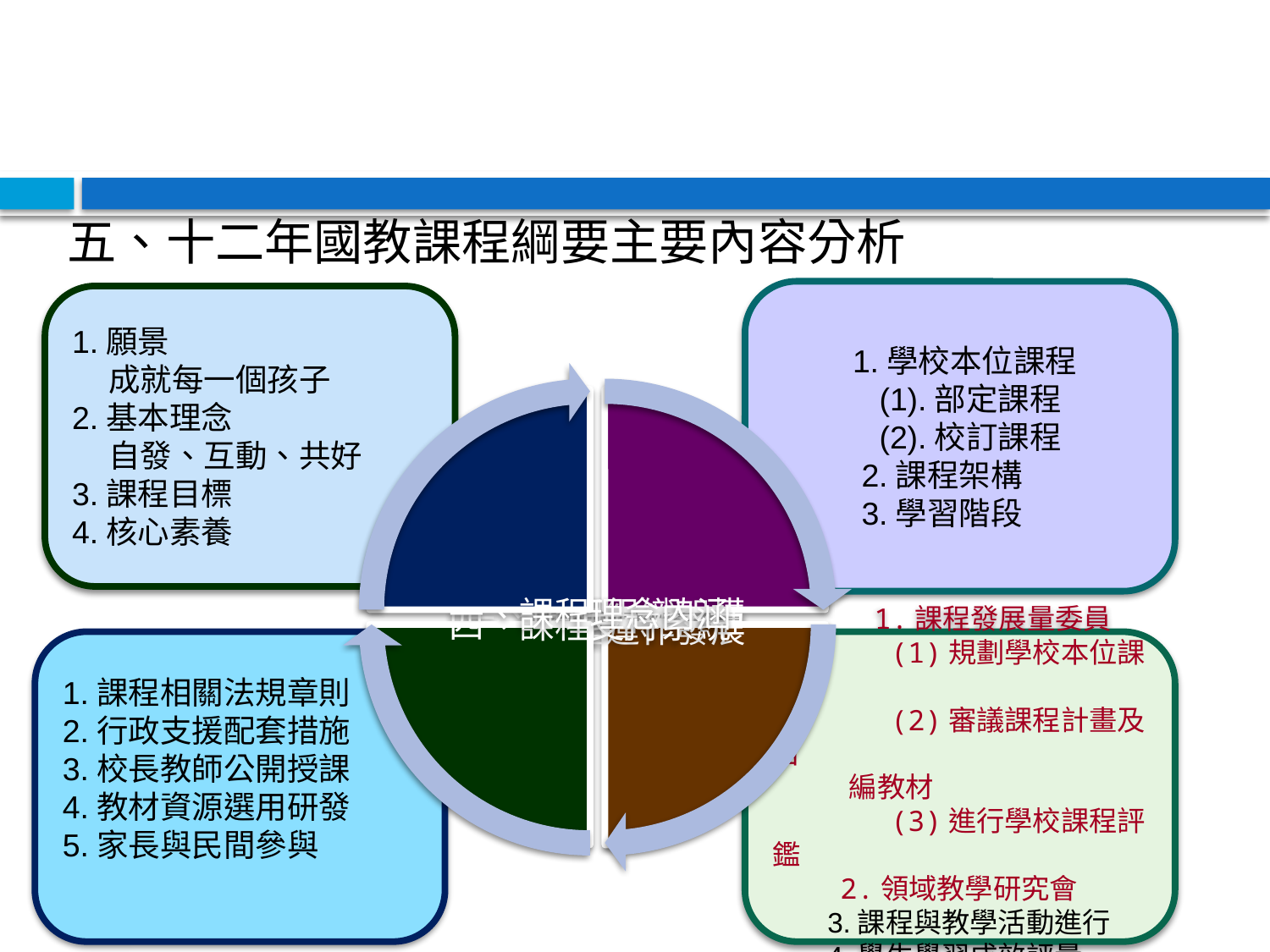

# 五、十二年國教課程綱要主要內容分析
         1.學校本位課程
            (1).部定課程
            (2).校訂課程
          2.課程架構
          3.學習階段
1.願景
    成就每一個孩子
2.基本理念
    自發、互動、共好
3.課程目標
4.核心素養
二、課程組織架構
三、課程運作發展

四、課程支持系統

一、課程理念內涵
1.課程相關法規章則
2.行政支援配套措施
3.校長教師公開授課
4.教材資源選用研發
5.家長與民間參與

      1.課程發展量委員
       (1)規劃學校本位課程
       (2)審議課程計畫及自
           編教材
       (3)進行學校課程評鑑
    2.領域教學研究會
       3.課程與教學活動進行
       4.學生學習成效評量